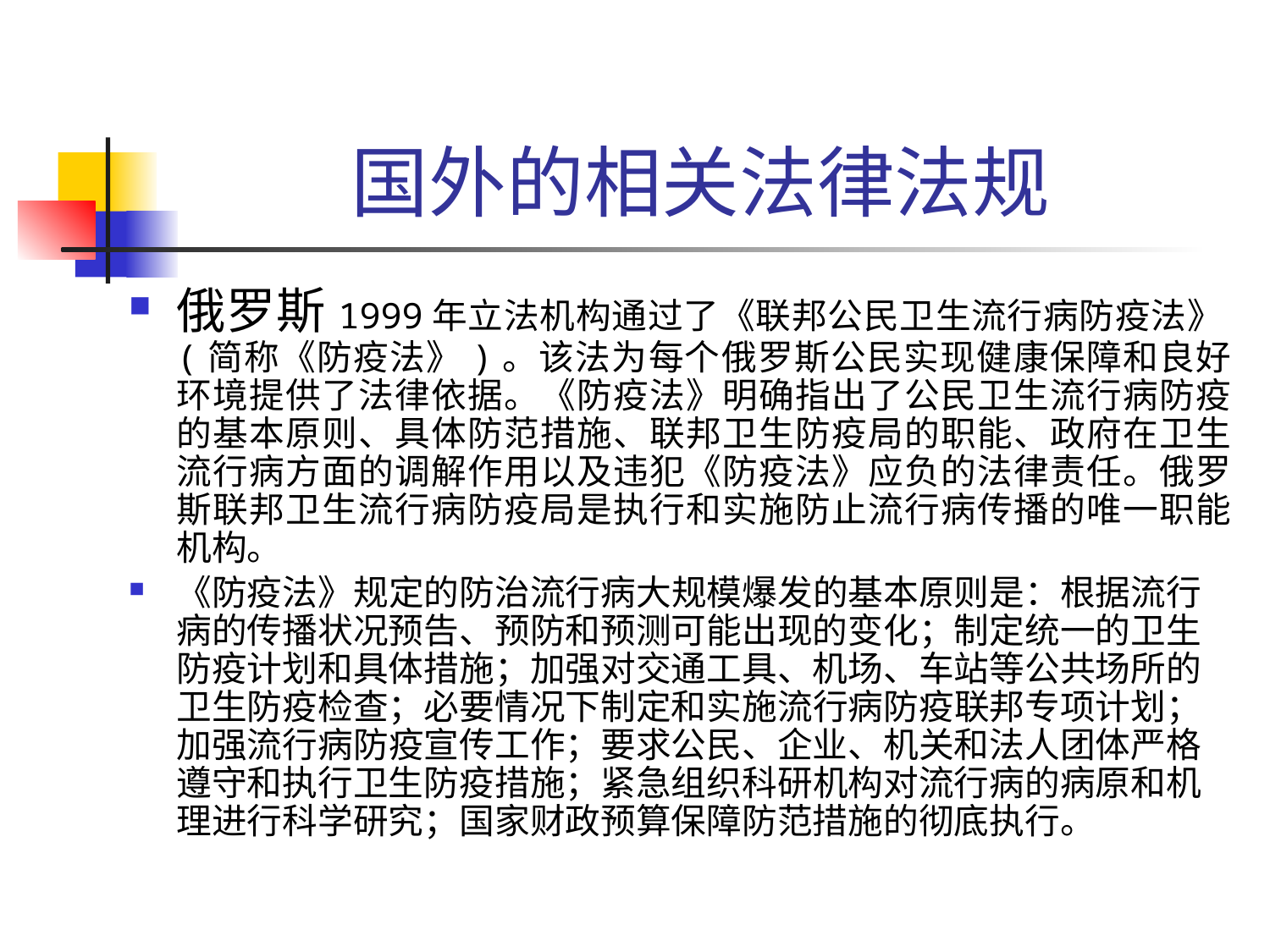

# 国外的相关法律法规
俄罗斯1999年立法机构通过了《联邦公民卫生流行病防疫法》(简称《防疫法》)。该法为每个俄罗斯公民实现健康保障和良好环境提供了法律依据。《防疫法》明确指出了公民卫生流行病防疫的基本原则、具体防范措施、联邦卫生防疫局的职能、政府在卫生流行病方面的调解作用以及违犯《防疫法》应负的法律责任。俄罗斯联邦卫生流行病防疫局是执行和实施防止流行病传播的唯一职能机构。
《防疫法》规定的防治流行病大规模爆发的基本原则是：根据流行病的传播状况预告、预防和预测可能出现的变化；制定统一的卫生防疫计划和具体措施；加强对交通工具、机场、车站等公共场所的卫生防疫检查；必要情况下制定和实施流行病防疫联邦专项计划；加强流行病防疫宣传工作；要求公民、企业、机关和法人团体严格遵守和执行卫生防疫措施；紧急组织科研机构对流行病的病原和机理进行科学研究；国家财政预算保障防范措施的彻底执行。